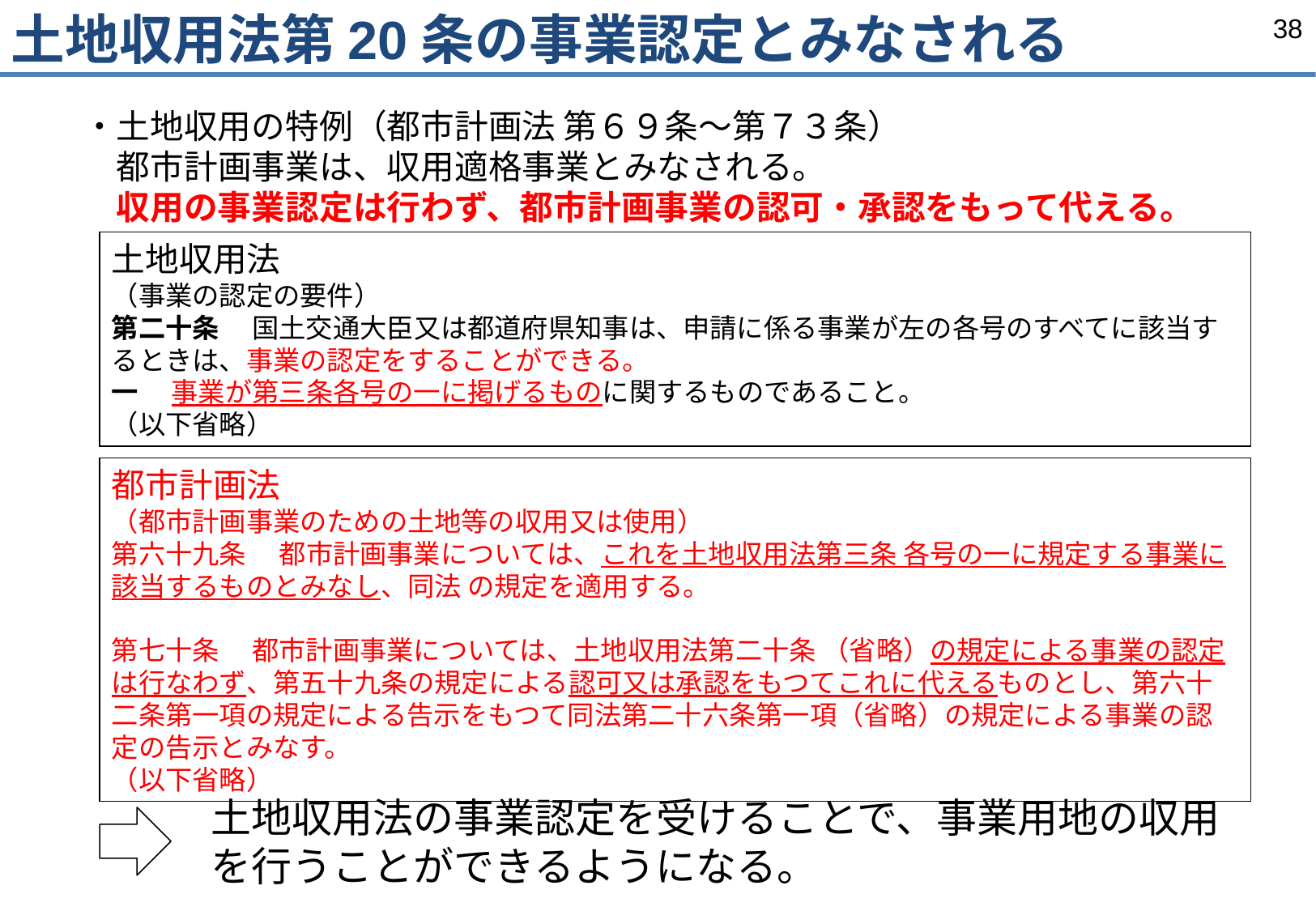

土地収用法第20条の事業認定とみなされる
・土地収用の特例（都市計画法 第６９条～第７３条）
　都市計画事業は、収用適格事業とみなされる。
　収用の事業認定は行わず、都市計画事業の認可・承認をもって代える。
土地収用法
（事業の認定の要件）
第二十条 　国土交通大臣又は都道府県知事は、申請に係る事業が左の各号のすべてに該当するときは、事業の認定をすることができる。
一 　事業が第三条各号の一に掲げるものに関するものであること。
（以下省略）
都市計画法
（都市計画事業のための土地等の収用又は使用）
第六十九条 　都市計画事業については、これを土地収用法第三条 各号の一に規定する事業に該当するものとみなし、同法 の規定を適用する。
第七十条 　都市計画事業については、土地収用法第二十条 （省略）の規定による事業の認定は行なわず、第五十九条の規定による認可又は承認をもつてこれに代えるものとし、第六十二条第一項の規定による告示をもつて同法第二十六条第一項（省略）の規定による事業の認定の告示とみなす。
（以下省略）
土地収用法の事業認定を受けることで、事業用地の収用を行うことができるようになる。